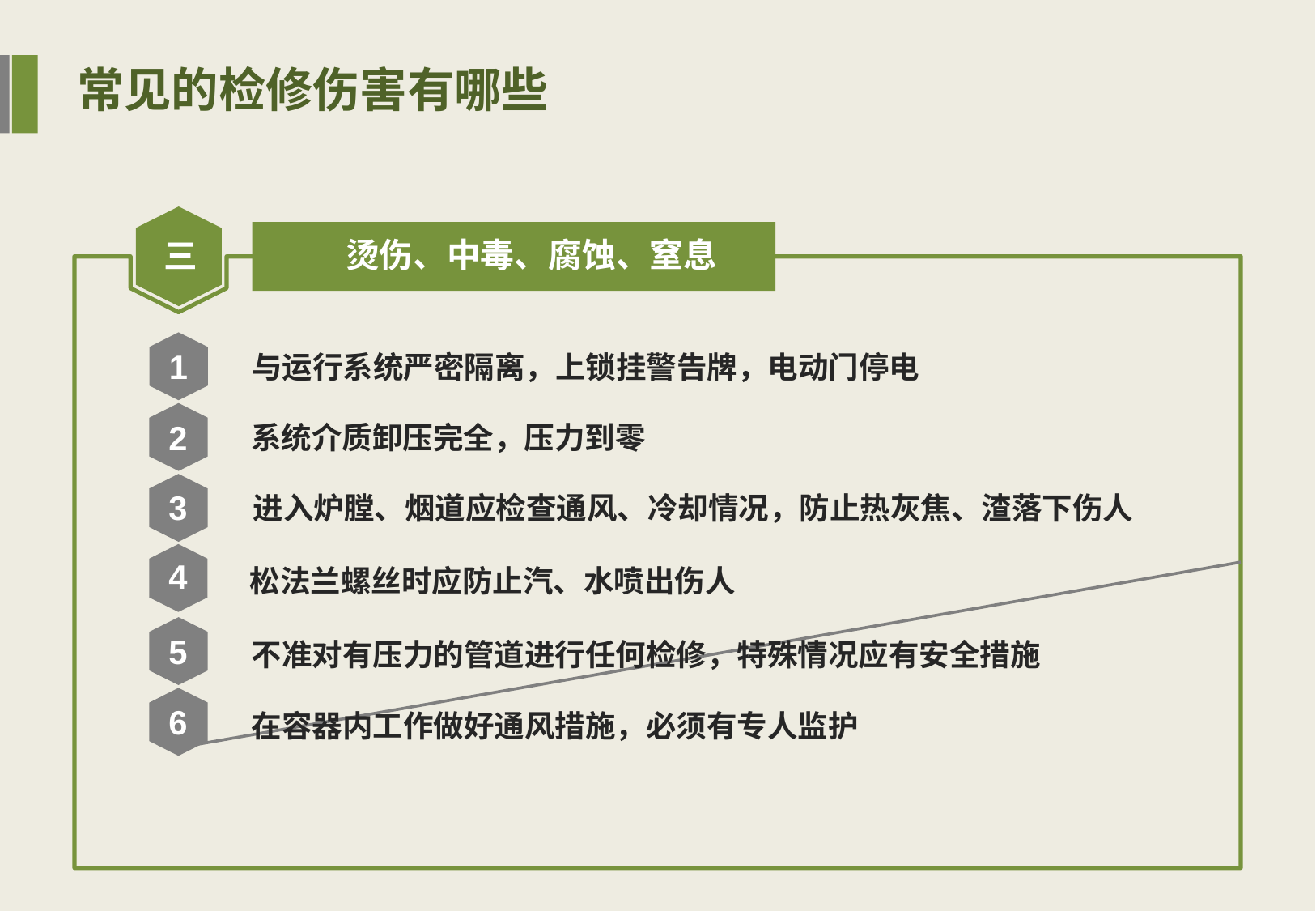

常见的检修伤害有哪些

摔跌、砸、碰伤、机械伤害

三
烫伤、中毒、腐蚀、窒息

1
与运行系统严密隔离，上锁挂警告牌，电动门停电

2
系统介质卸压完全，压力到零

3
进入炉膛、烟道应检查通风、冷却情况，防止热灰焦、渣落下伤人

4
松法兰螺丝时应防止汽、水喷出伤人

5
不准对有压力的管道进行任何检修，特殊情况应有安全措施

6
在容器内工作做好通风措施，必须有专人监护